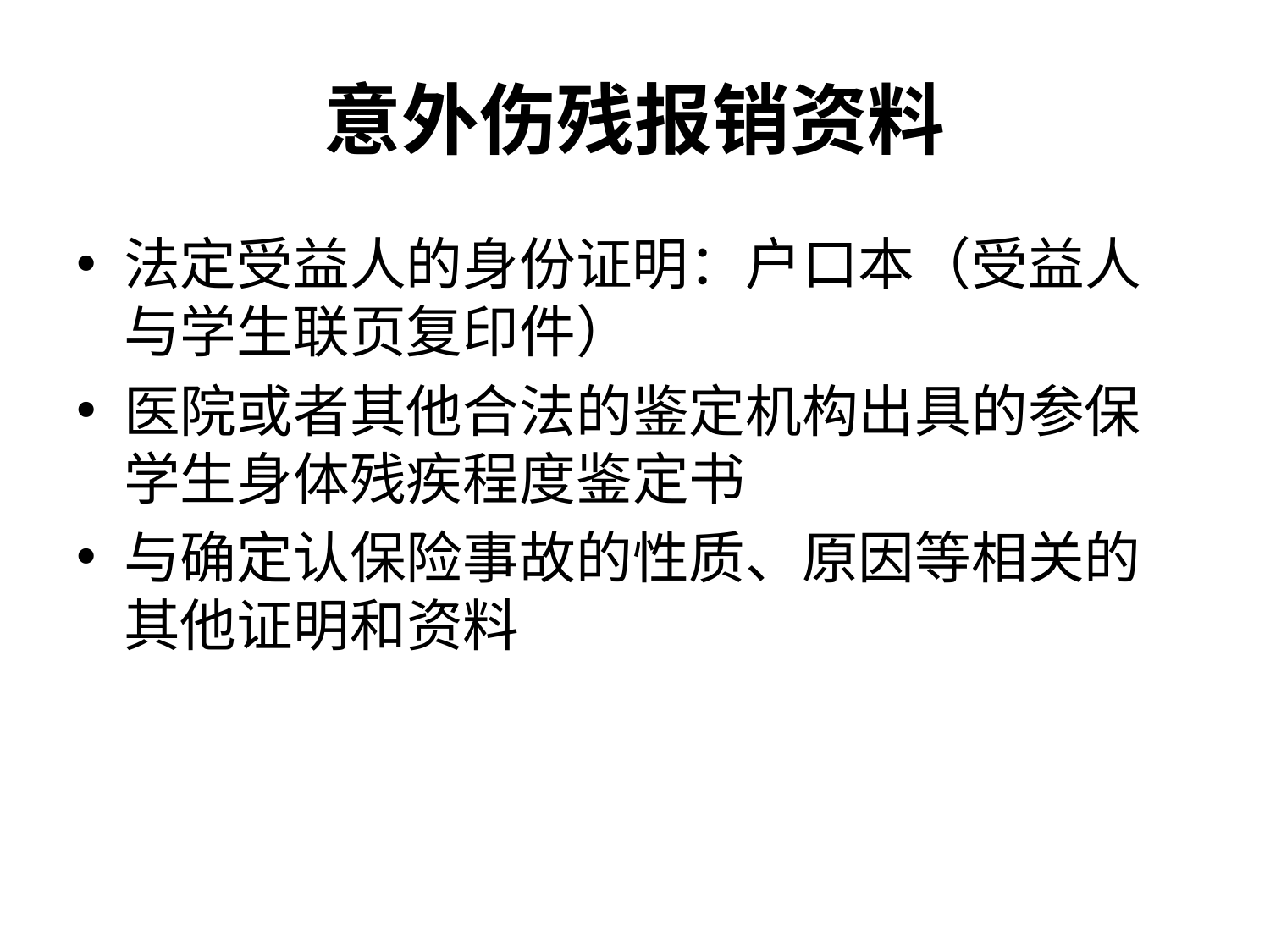

# 意外伤残报销资料
法定受益人的身份证明：户口本（受益人与学生联页复印件）
医院或者其他合法的鉴定机构出具的参保学生身体残疾程度鉴定书
与确定认保险事故的性质、原因等相关的其他证明和资料